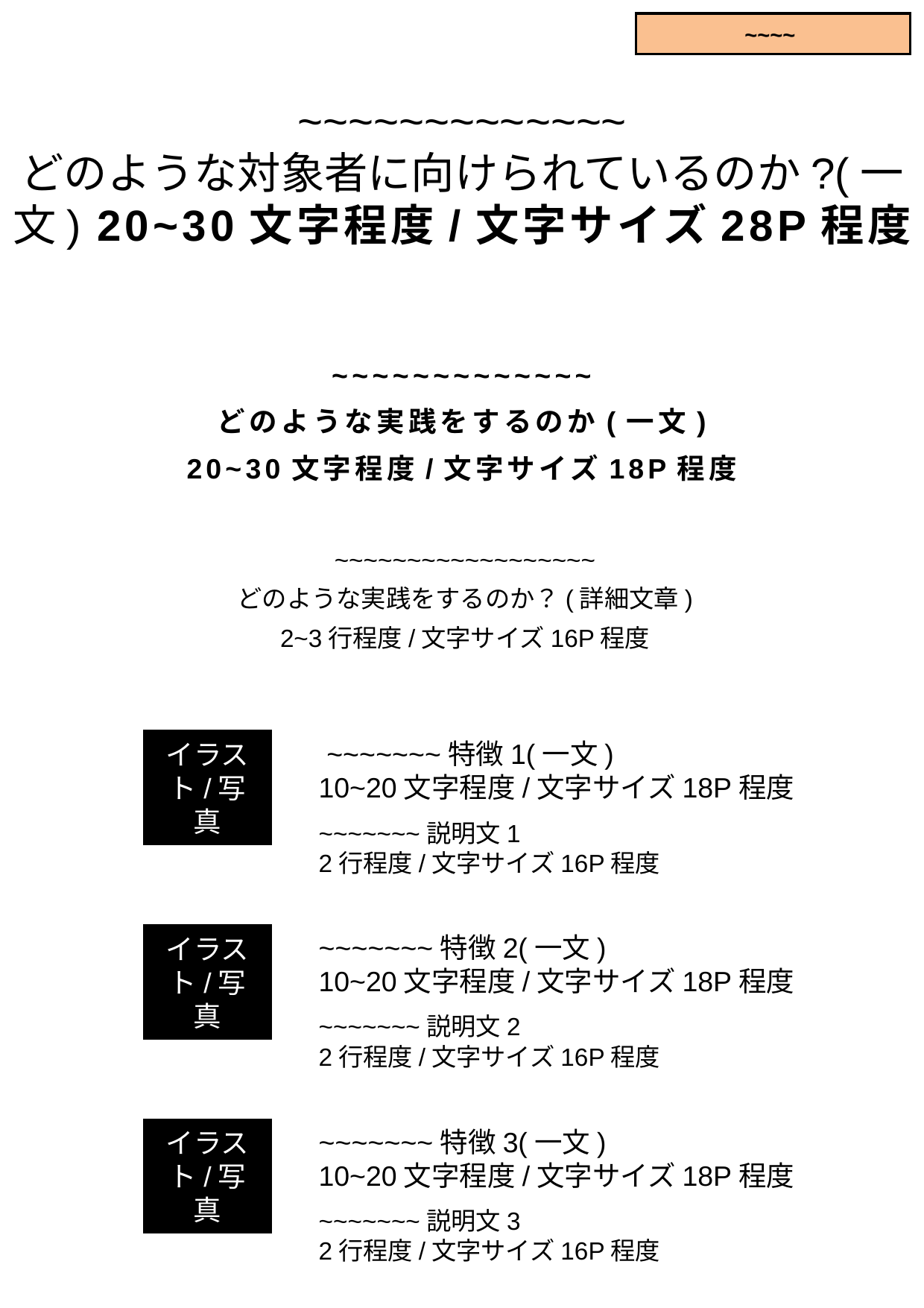

~~~~
~~~~~~~~~~~~~
どのような対象者に向けられているのか?(一文) 20~30文字程度/文字サイズ28P程度
~~~~~~~~~~~~~
どのような実践をするのか(一文)
20~30文字程度/文字サイズ18P程度
~~~~~~~~~~~~~~~~~~
どのような実践をするのか？(詳細文章)
2~3行程度/文字サイズ16P程度
イラスト/写真
 ~~~~~~~特徴1(一文)
10~20文字程度/文字サイズ18P程度
~~~~~~~説明文1
2行程度/文字サイズ16P程度
イラスト/写真
~~~~~~~特徴2(一文)
10~20文字程度/文字サイズ18P程度
~~~~~~~説明文2
2行程度/文字サイズ16P程度
イラスト/写真
~~~~~~~特徴3(一文)
10~20文字程度/文字サイズ18P程度
~~~~~~~説明文3
2行程度/文字サイズ16P程度